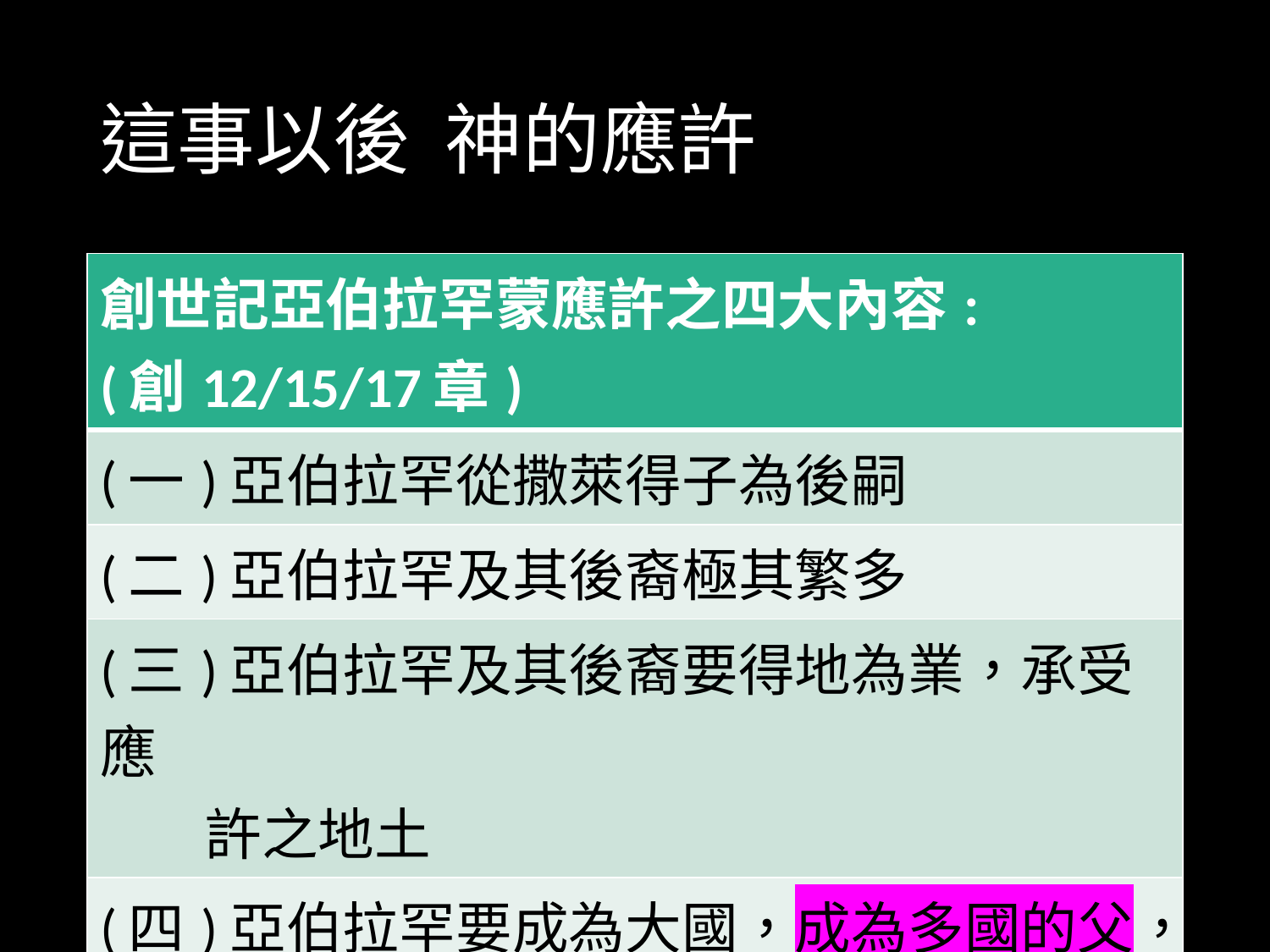

# 這事以後  神的應許
| 創世記亞伯拉罕蒙應許之四大內容: (創12/15/17章) |
| --- |
| (一)亞伯拉罕從撒萊得子為後嗣 |
| (二)亞伯拉罕及其後裔極其繁多 |
| (三)亞伯拉罕及其後裔要得地為業，承受應 許之地土 |
| (四)亞伯拉罕要成為大國，成為多國的父， 君王要從他而出，萬國要因他得福 |